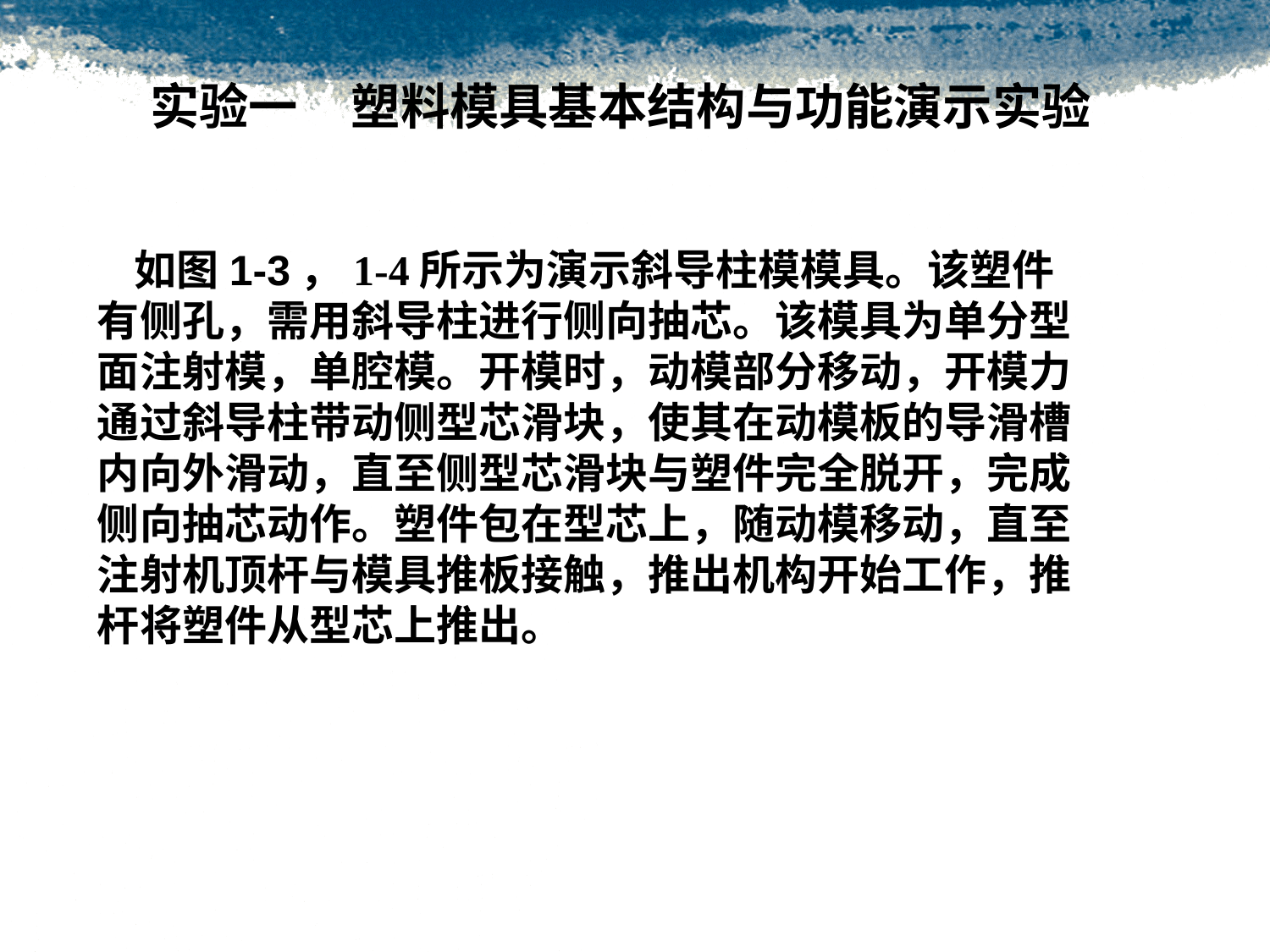

实验一	塑料模具基本结构与功能演示实验
如图1-3，1-4所示为演示斜导柱模模具。该塑件有侧孔，需用斜导柱进行侧向抽芯。该模具为单分型面注射模，单腔模。开模时，动模部分移动，开模力通过斜导柱带动侧型芯滑块，使其在动模板的导滑槽内向外滑动，直至侧型芯滑块与塑件完全脱开，完成侧向抽芯动作。塑件包在型芯上，随动模移动，直至注射机顶杆与模具推板接触，推出机构开始工作，推杆将塑件从型芯上推出。